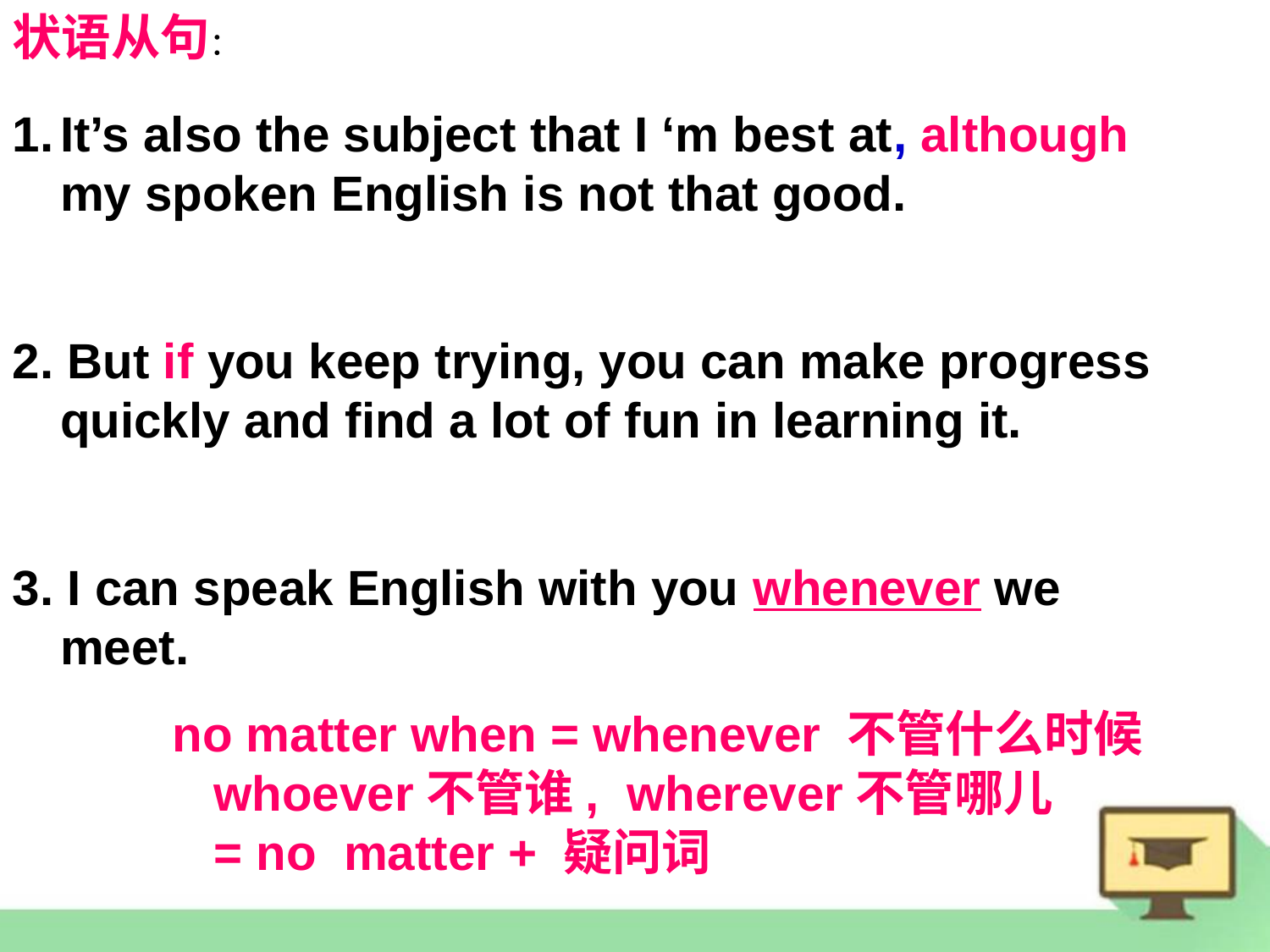

状语从句：
It’s also the subject that I ‘m best at, although my spoken English is not that good.

2. But if you keep trying, you can make progress quickly and find a lot of fun in learning it.

3. I can speak English with you whenever we meet.

no matter when = whenever 不管什么时候
   whoever不管谁,  wherever不管哪儿
   = no  matter + 疑问词